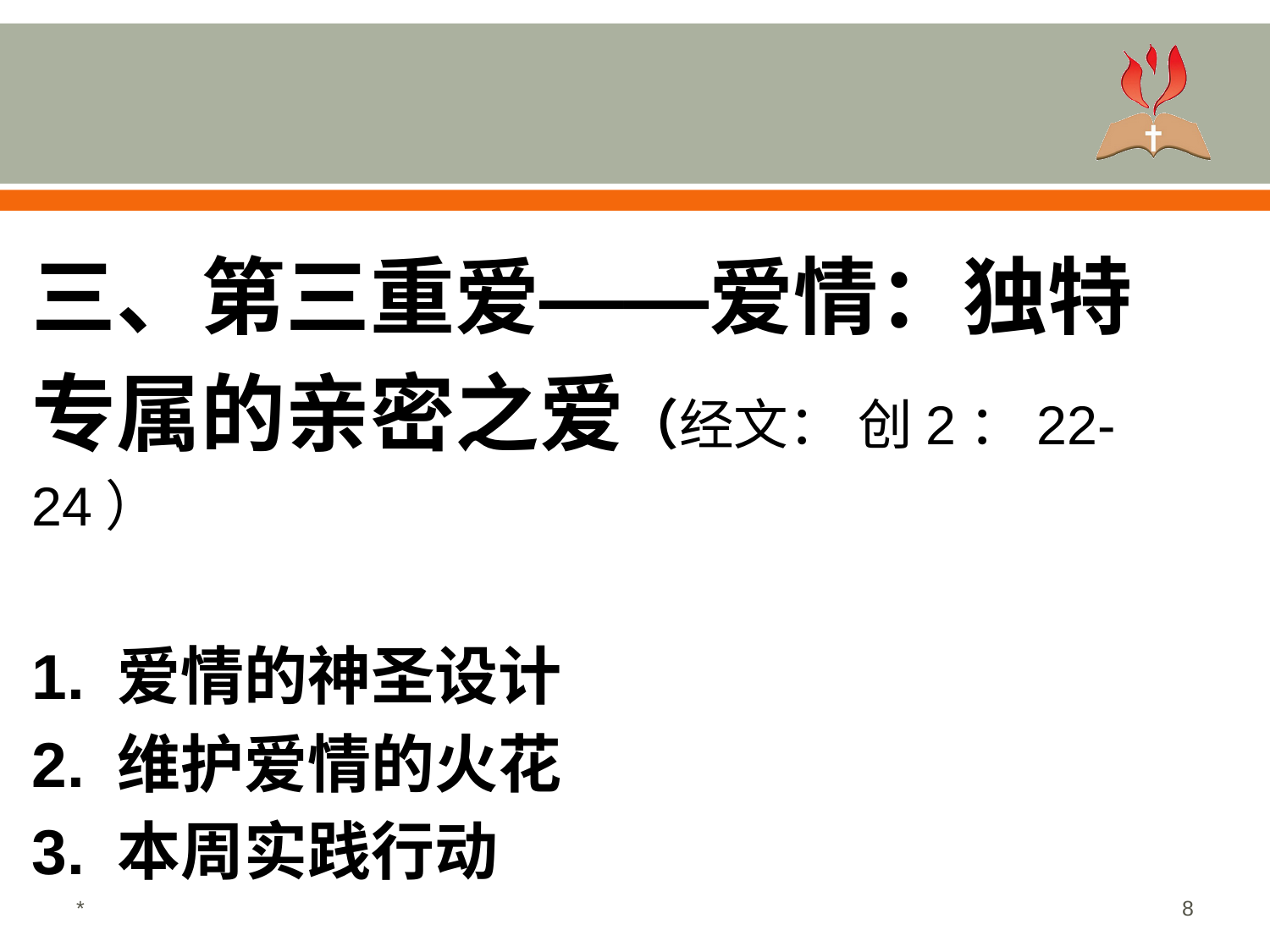

#
三、第三重爱——爱情：独特专属的亲密之爱（经文： 创2：22-24）

1. 爱情的神圣设计
2. 维护爱情的火花
3. 本周实践行动

*
8